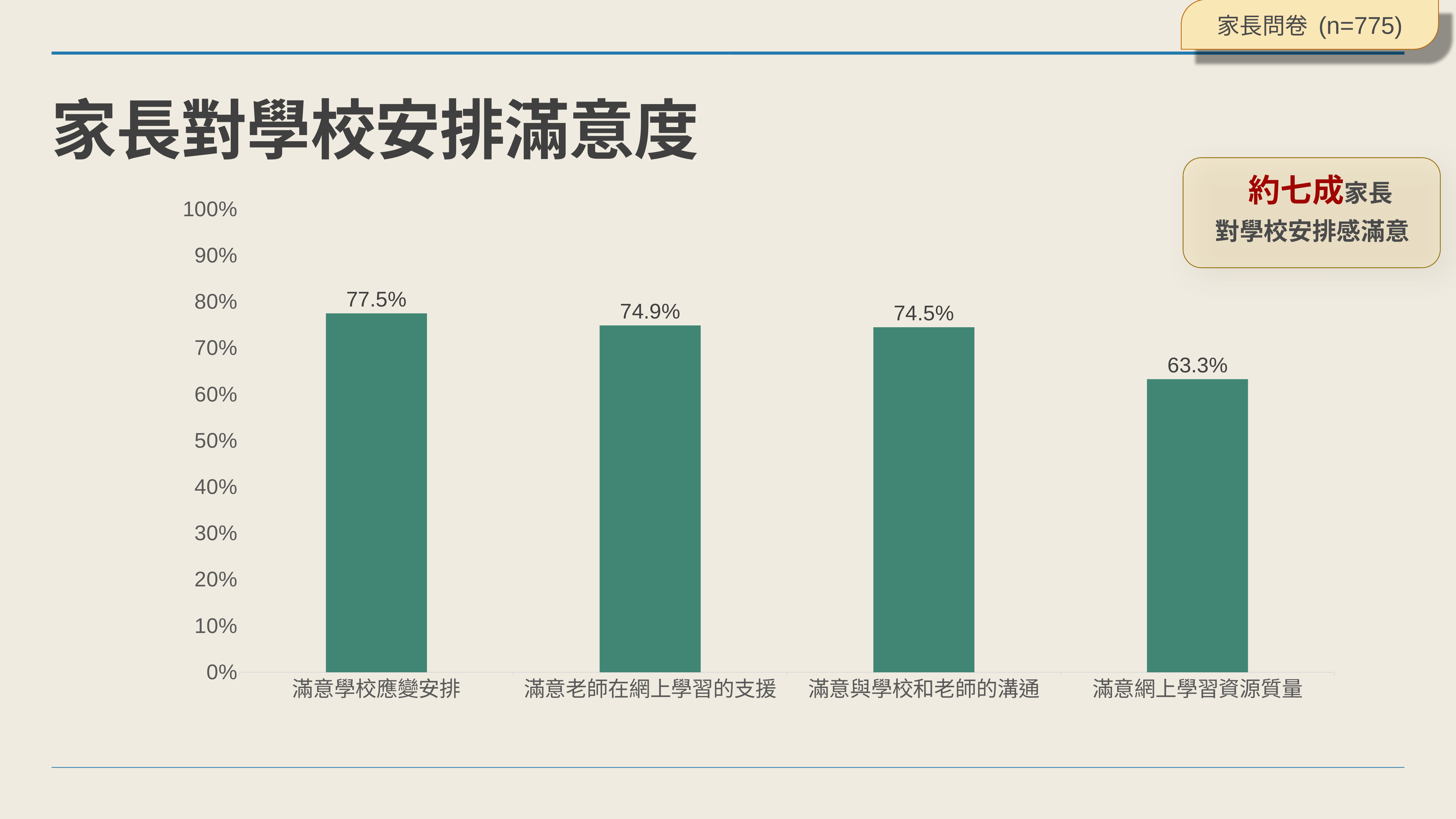

家長問卷 (n=775)

# 家長對學校安排滿意度

 約七成家長
對學校安排感滿意

### Chart

| Category | 滿意/非常滿意 |
|---|---|
| 滿意學校應變安排 | 0.775 |
| 滿意老師在網上學習的支援 | 0.749 |
| 滿意與學校和老師的溝通 | 0.745 |
| 滿意網上學習資源質量 | 0.633 |